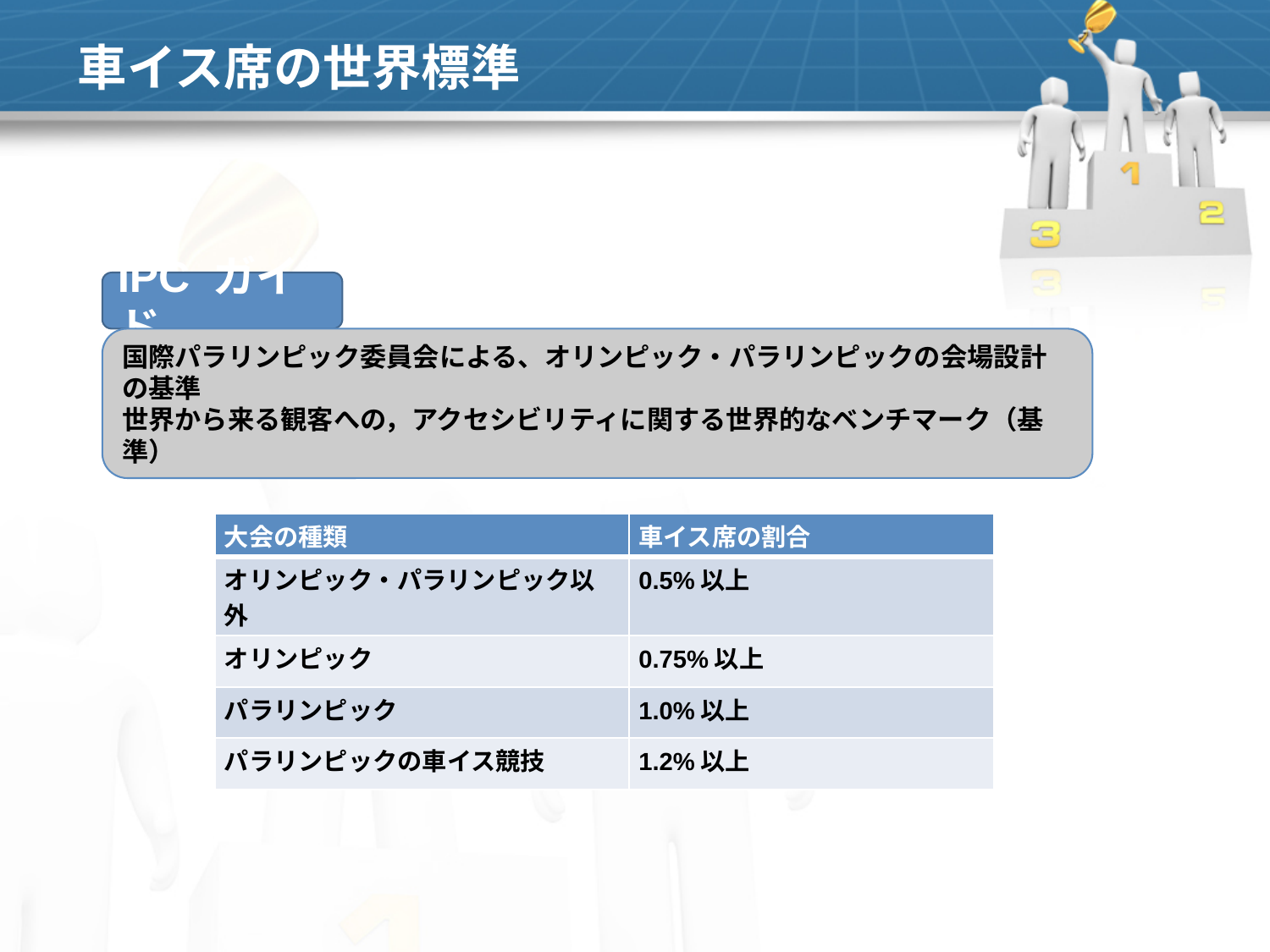

# 車イス席の世界標準
IPC ガイド
国際パラリンピック委員会による、オリンピック・パラリンピックの会場設計の基準
世界から来る観客への，アクセシビリティに関する世界的なベンチマーク（基準）

| 大会の種類 | 車イス席の割合 |
| --- | --- |
| オリンピック・パラリンピック以外 | 0.5%以上 |
| オリンピック | 0.75%以上 |
| パラリンピック | 1.0%以上 |
| パラリンピックの車イス競技 | 1.2%以上 |